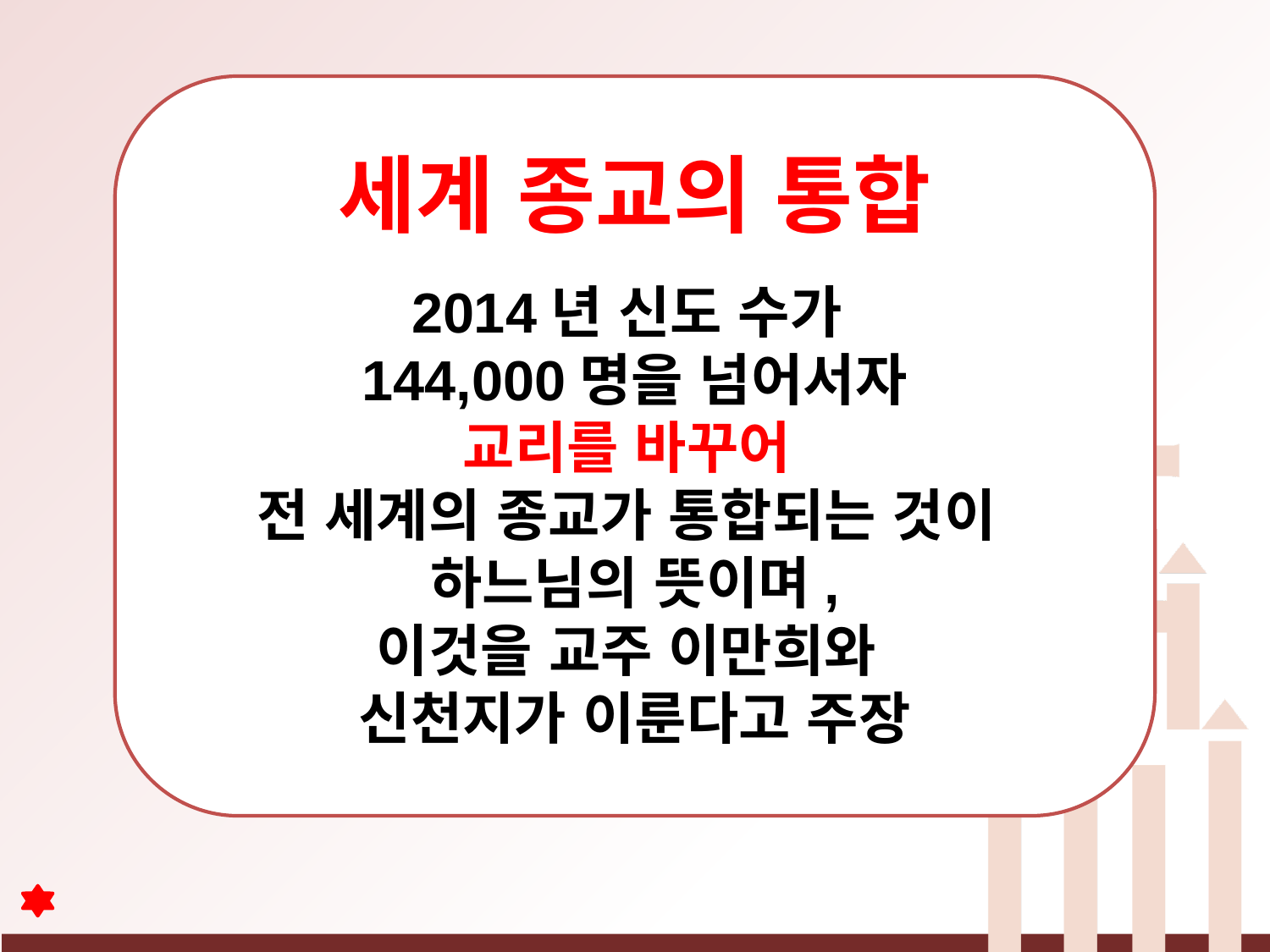

세계 종교의 통합

2014년 신도 수가
144,000명을 넘어서자
교리를 바꾸어
전 세계의 종교가 통합되는 것이
하느님의 뜻이며,
이것을 교주 이만희와
신천지가 이룬다고 주장